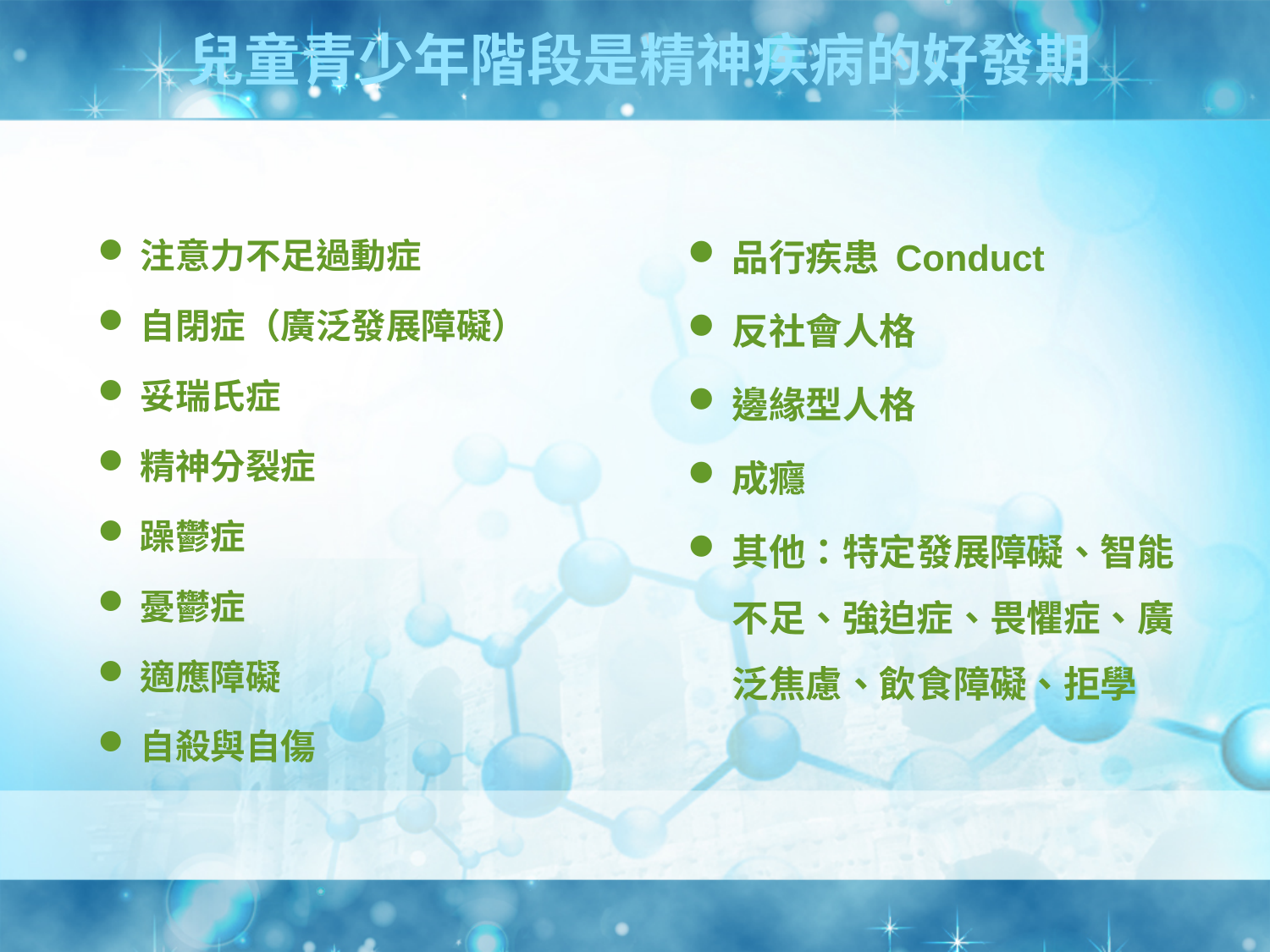

# 兒童青少年階段是精神疾病的好發期
注意力不足過動症
自閉症（廣泛發展障礙）
妥瑞氏症
精神分裂症
躁鬱症
憂鬱症
適應障礙
自殺與自傷
品行疾患 Conduct
反社會人格
邊緣型人格
成癮
其他：特定發展障礙、智能不足、強迫症、畏懼症、廣泛焦慮、飲食障礙、拒學